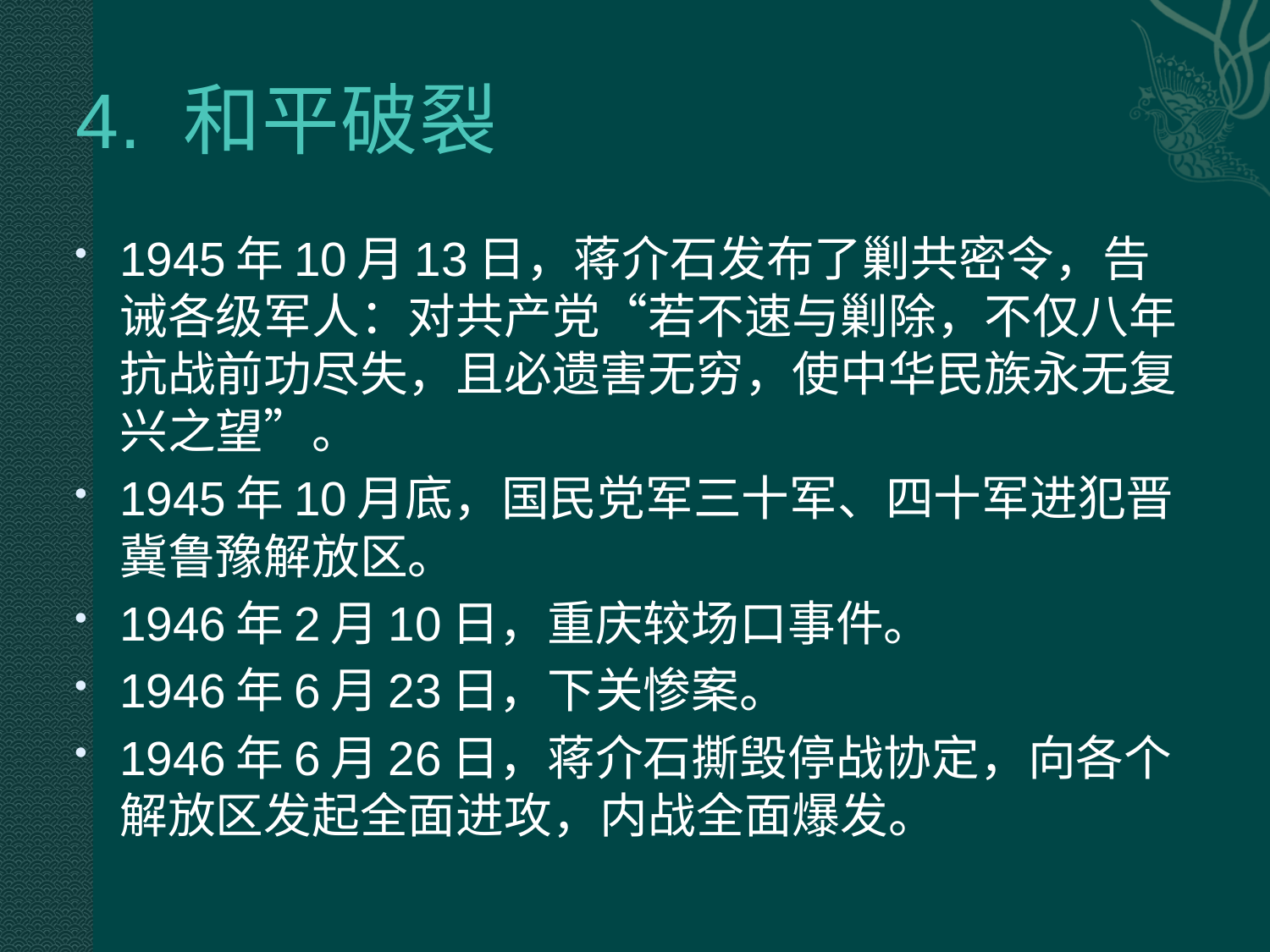

# 4. 和平破裂
1945年10月13日，蒋介石发布了剿共密令，告诫各级军人：对共产党“若不速与剿除，不仅八年抗战前功尽失，且必遗害无穷，使中华民族永无复兴之望”。
1945年10月底，国民党军三十军、四十军进犯晋冀鲁豫解放区。
1946年2月10日，重庆较场口事件。
1946年6月23日，下关惨案。
1946年6月26日，蒋介石撕毁停战协定，向各个解放区发起全面进攻，内战全面爆发。